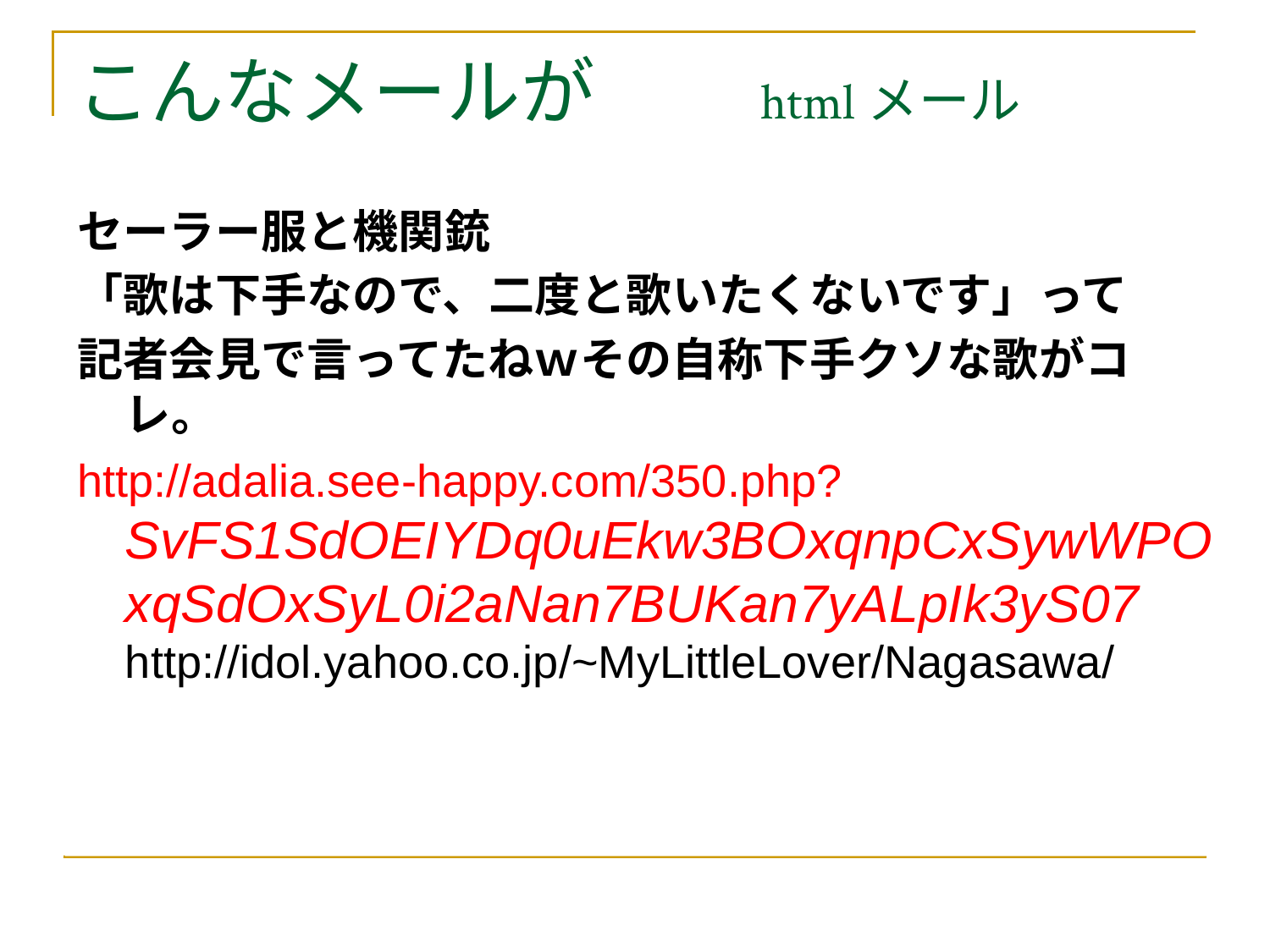

# こんなメールが　　htmlメール
セーラー服と機関銃
「歌は下手なので、二度と歌いたくないです」って
記者会見で言ってたねｗその自称下手クソな歌がコレ。
http://adalia.see-happy.com/350.php?SvFS1SdOEIYDq0uEkw3BOxqnpCxSywWPOxqSdOxSyL0i2aNan7BUKan7yALpIk3yS07
http://idol.yahoo.co.jp/~MyLittleLover/Nagasawa/

セーラー服と機関銃
「歌は下手なので、二度と歌いたくないです」って記者会見で言ってたねｗ
その自称下手クソな歌がコレ。
http://idol.yahoo.co.jp/~MyLittleLover/Nagasawa/